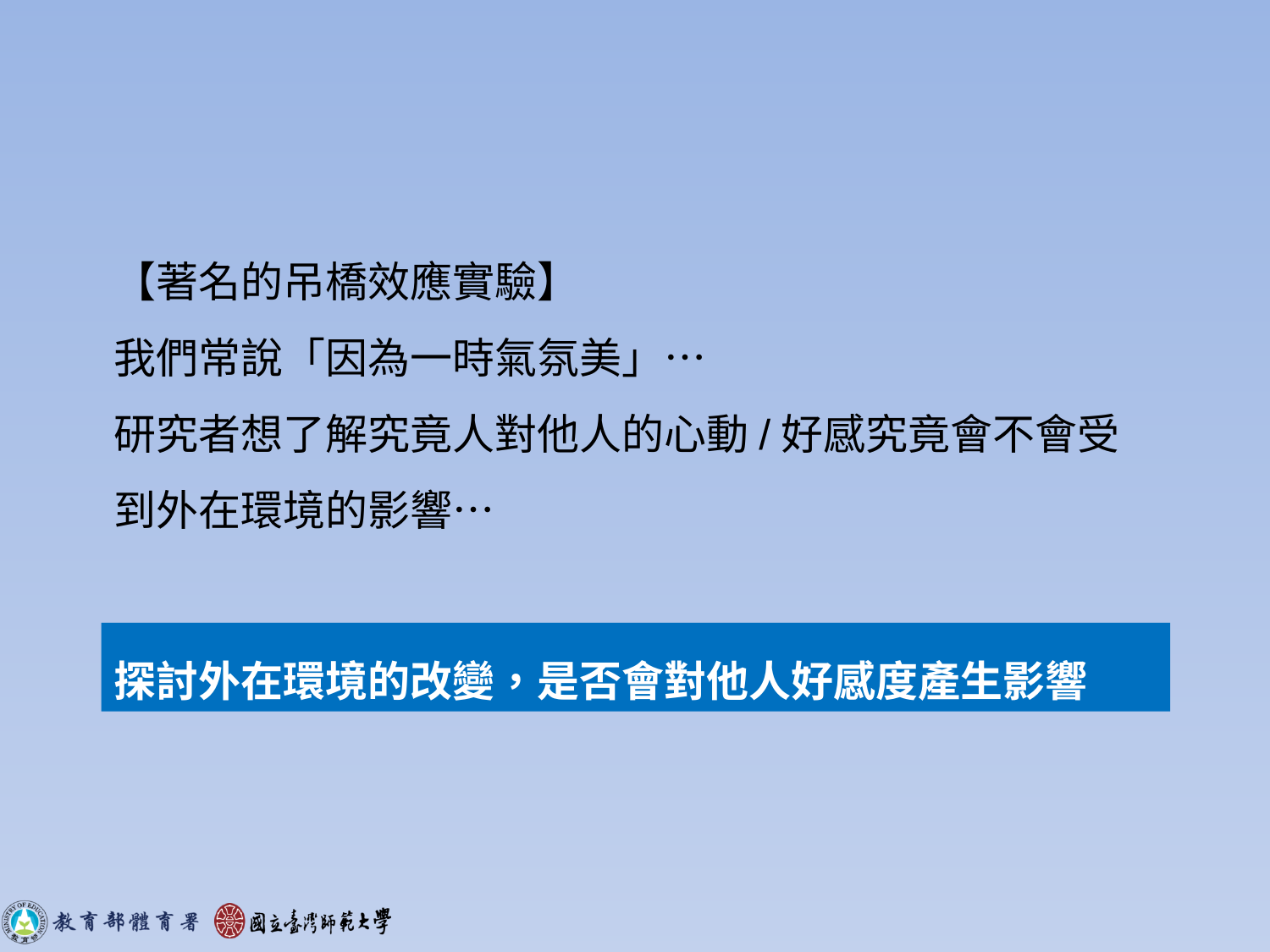

【著名的吊橋效應實驗】
我們常說「因為一時氣氛美」…
研究者想了解究竟人對他人的心動/好感究竟會不會受到外在環境的影響…
探討外在環境的改變，是否會對他人好感度產生影響